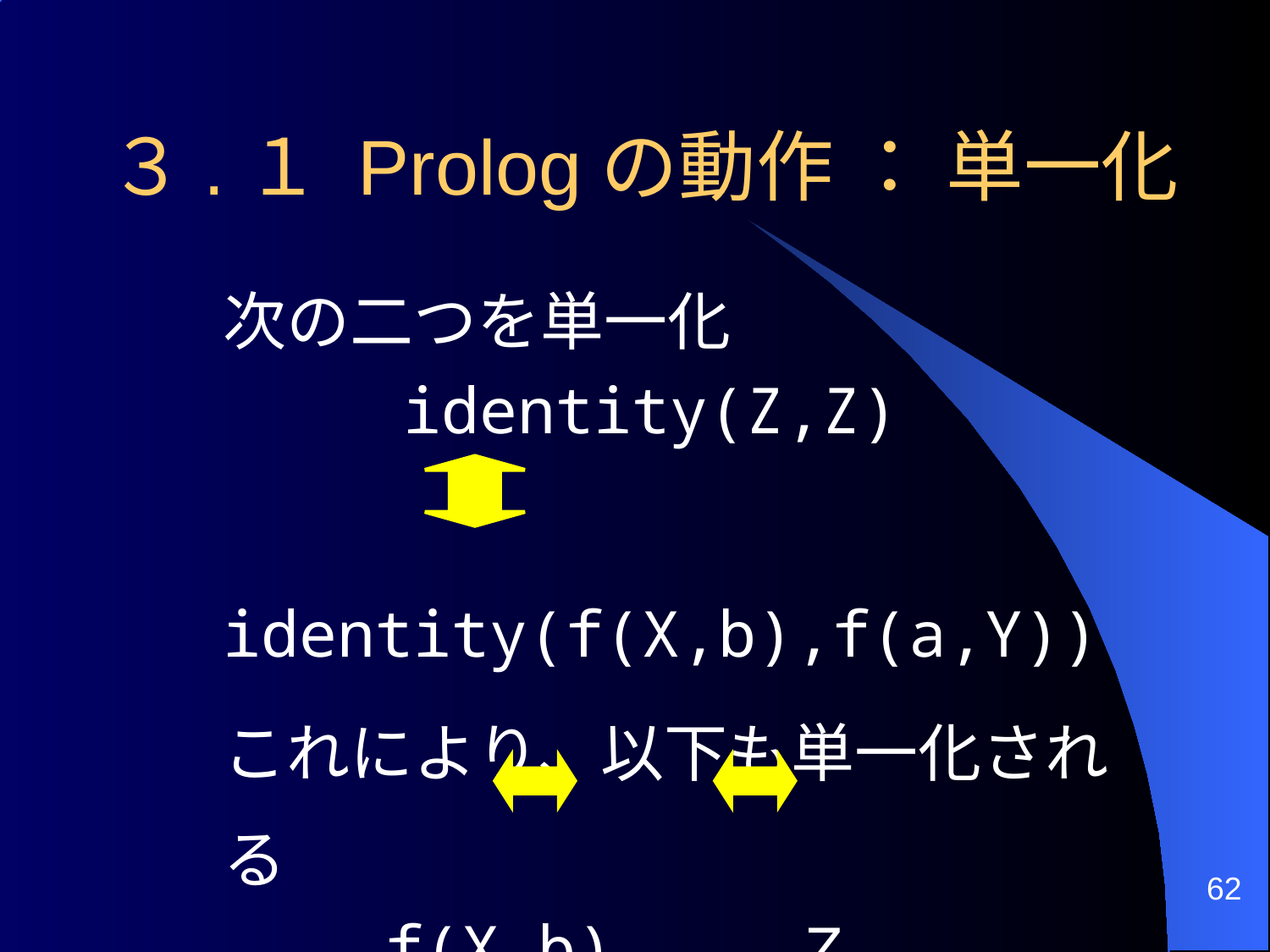

３.１ Prologの動作 ： 単一化
	次の二つを単一化
		   identity(Z,Z)

		   identity(f(X,b),f(a,Y))
	これにより、以下も単一化される
		  f(X,b)     Z        f(a,Y)

62